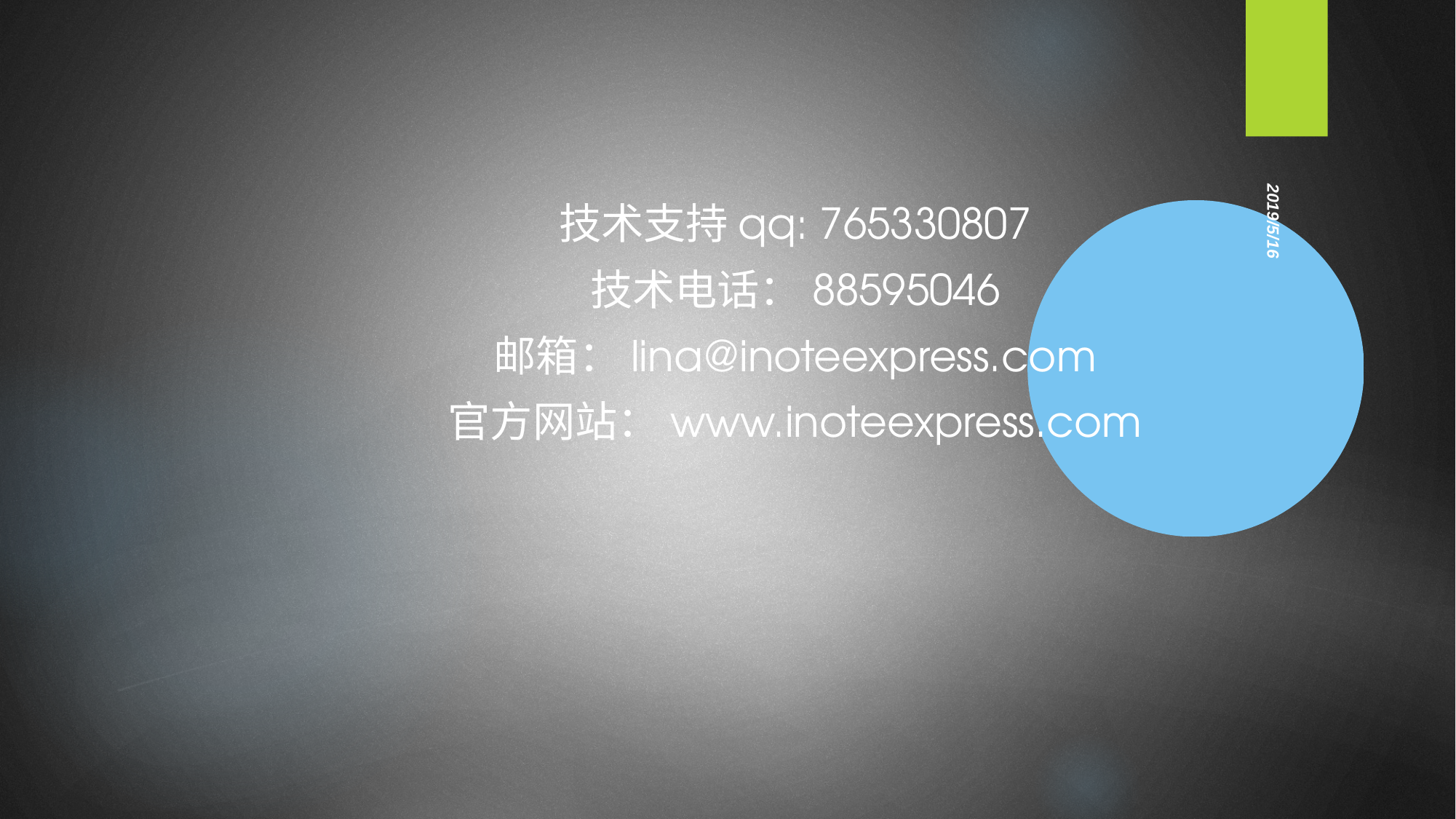

#
技术支持qq: 765330807
技术电话：88595046
邮箱：lina@inoteexpress.com
官方网站：www.inoteexpress.com

2019/5/16